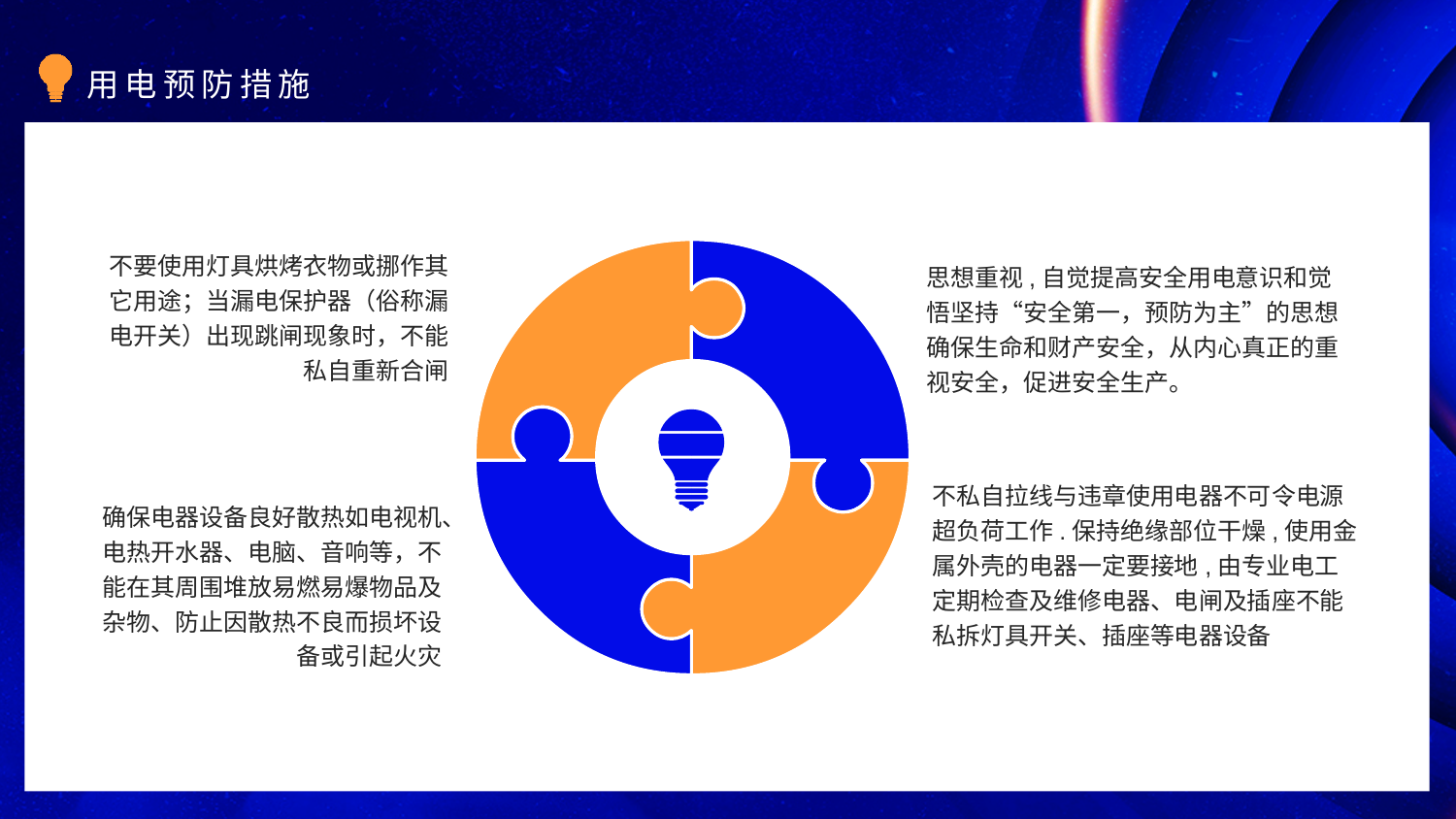

不要使用灯具烘烤衣物或挪作其它用途；当漏电保护器（俗称漏电开关）出现跳闸现象时，不能私自重新合闸
思想重视,自觉提高安全用电意识和觉悟坚持“安全第一，预防为主”的思想确保生命和财产安全，从内心真正的重视安全，促进安全生产。
不私自拉线与违章使用电器不可令电源超负荷工作.保持绝缘部位干燥,使用金属外壳的电器一定要接地,由专业电工定期检查及维修电器、电闸及插座不能私拆灯具开关、插座等电器设备
确保电器设备良好散热如电视机、电热开水器、电脑、音响等，不能在其周围堆放易燃易爆物品及杂物、防止因散热不良而损坏设备或引起火灾